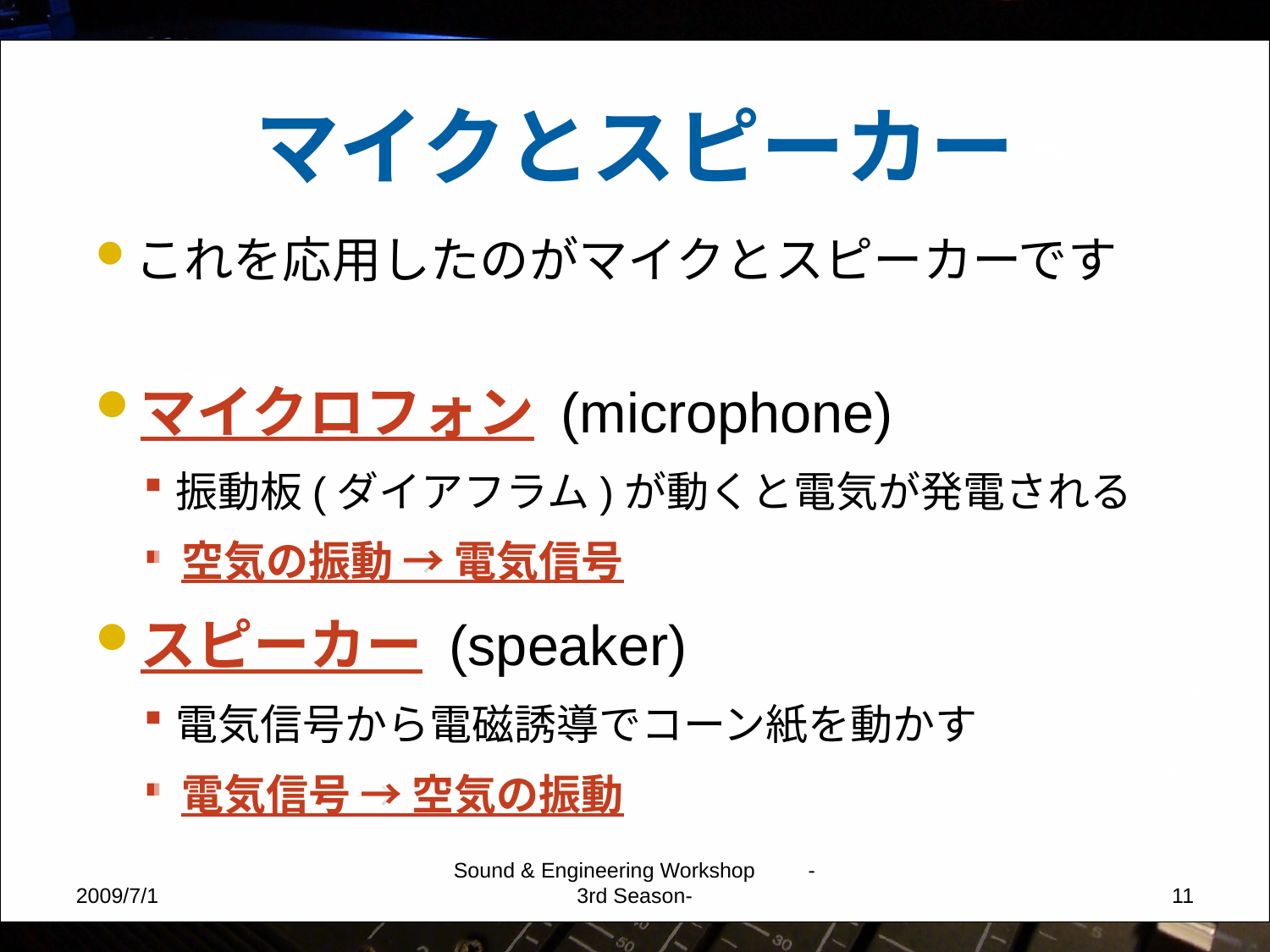

# マイクとスピーカー
これを応用したのがマイクとスピーカーです

マイクロフォン (microphone)
振動板(ダイアフラム)が動くと電気が発電される
　　　　　 →
スピーカー (speaker)
電気信号から電磁誘導でコーン紙を動かす
　　　　 →
空気の振動 → 電気信号
電気信号 → 空気の振動
2009/7/1
Sound & Engineering Workshop         -3rd Season-
11